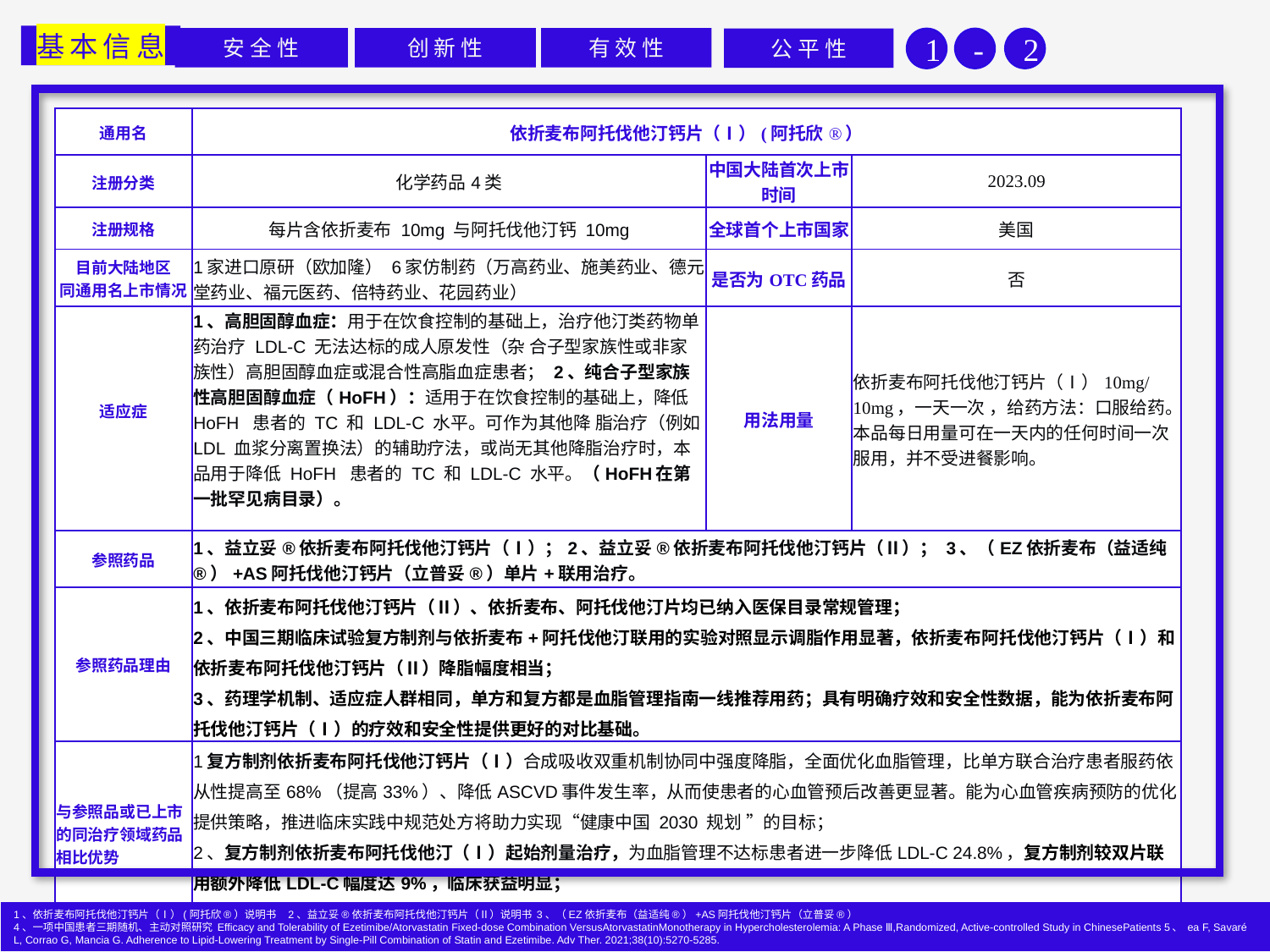

基本信息
安全性
创新性
有效性
公平性
1
-
2

| 通用名 | 依折麦布阿托伐他汀钙片（Ⅰ）(阿托欣®） |  |  |
| --- | --- | --- | --- |
| 注册分类 | 化学药品4类 | 中国大陆首次上市时间 | 2023.09 |
| 注册规格 | 每片含依折麦布 10mg 与阿托伐他汀钙 10mg | 全球首个上市国家 | 美国 |
| 目前大陆地区 同通用名上市情况 | 1家进口原研（欧加隆） 6家仿制药（万高药业、施美药业、德元堂药业、福元医药、倍特药业、花园药业） | 是否为OTC药品 | 否 |
| 适应症 | 1、高胆固醇血症：用于在饮食控制的基础上，治疗他汀类药物单药治疗 LDL-C 无法达标的成人原发性（杂 合子型家族性或非家族性）高胆固醇血症或混合性高脂血症患者； 2、纯合子型家族性高胆固醇血症（HoFH）：适用于在饮食控制的基础上，降低 HoFH 患者的 TC 和 LDL-C 水平。可作为其他降 脂治疗（例如 LDL 血浆分离置换法）的辅助疗法，或尚无其他降脂治疗时，本品用于降低 HoFH 患者的 TC 和 LDL-C 水平。（HoFH在第一批罕见病目录）。 | 用法用量 | 依折麦布阿托伐他汀钙片（Ⅰ）10mg/10mg，一天一次 ，给药方法：口服给药。本品每日用量可在一天内的任何时间一次服用，并不受进餐影响。 |
| 参照药品 | 1、益立妥®依折麦布阿托伐他汀钙片（Ⅰ）；2、益立妥®依折麦布阿托伐他汀钙片（Ⅱ）； 3、（EZ依折麦布（益适纯®）+AS阿托伐他汀钙片（立普妥®）单片+联用治疗。 |  |  |
| 参照药品理由 | 1、依折麦布阿托伐他汀钙片（Ⅱ）、依折麦布、阿托伐他汀片均已纳入医保目录常规管理； 2、中国三期临床试验复方制剂与依折麦布+阿托伐他汀联用的实验对照显示调脂作用显著，依折麦布阿托伐他汀钙片（Ⅰ）和依折麦布阿托伐他汀钙片（Ⅱ）降脂幅度相当； 3、药理学机制、适应症人群相同，单方和复方都是血脂管理指南一线推荐用药；具有明确疗效和安全性数据，能为依折麦布阿托伐他汀钙片（Ⅰ）的疗效和安全性提供更好的对比基础。 |  |  |
| 与参照品或已上市的同治疗领域药品相比优势 | 1复方制剂依折麦布阿托伐他汀钙片（Ⅰ）合成吸收双重机制协同中强度降脂，全面优化血脂管理，比单方联合治疗患者服药依从性提高至68%（提高33%）、降低ASCVD事件发生率，从而使患者的心血管预后改善更显著。能为心血管疾病预防的优化提供策略，推进临床实践中规范处方将助力实现“健康中国 2030 规划 ”的目标； 2、复方制剂依折麦布阿托伐他汀（Ⅰ）起始剂量治疗，为血脂管理不达标患者进一步降低LDL-C 24.8%，复方制剂较双片联用额外降低LDL-C幅度达9%，临床获益明显； 3、ASCVD患者、老年人、糖尿病患者、慢性肾功能不全患者治疗及用药不需要调整剂量。 |  |  |
1、依折麦布阿托伐他汀钙片（Ⅰ）(阿托欣®）说明书    2、益立妥®依折麦布阿托伐他汀钙片（Ⅱ）说明书 3、（EZ依折麦布（益适纯®）+AS阿托伐他汀钙片（立普妥®）
4、一项中国患者三期随机、主动对照研究 Efficacy and Tolerability of Ezetimibe/Atorvastatin Fixed-dose Combination VersusAtorvastatinMonotherapy in Hypercholesterolemia: A Phase Ⅲ,Randomized, Active-controlled Study in ChinesePatients 5、 ea F, Savaré L, Corrao G, Mancia G. Adherence to Lipid-Lowering Treatment by Single-Pill Combination of Statin and Ezetimibe. Adv Ther. 2021;38(10):5270-5285.